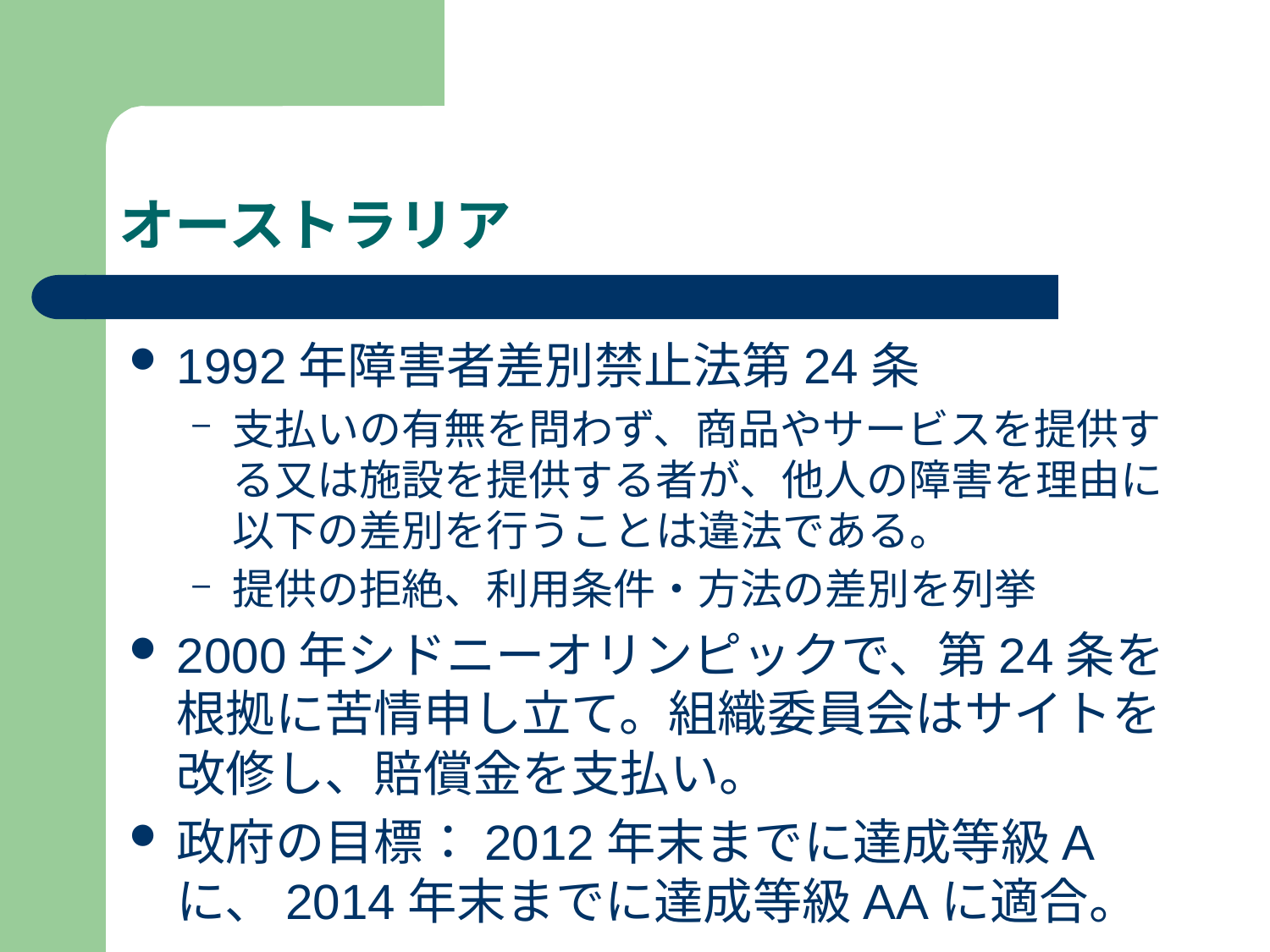

# オーストラリア
1992年障害者差別禁止法第24条
支払いの有無を問わず、商品やサービスを提供する又は施設を提供する者が、他人の障害を理由に以下の差別を行うことは違法である。
提供の拒絶、利用条件・方法の差別を列挙
2000年シドニーオリンピックで、第24条を根拠に苦情申し立て。組織委員会はサイトを改修し、賠償金を支払い。
政府の目標：2012年末までに達成等級Aに、2014年末までに達成等級AAに適合。